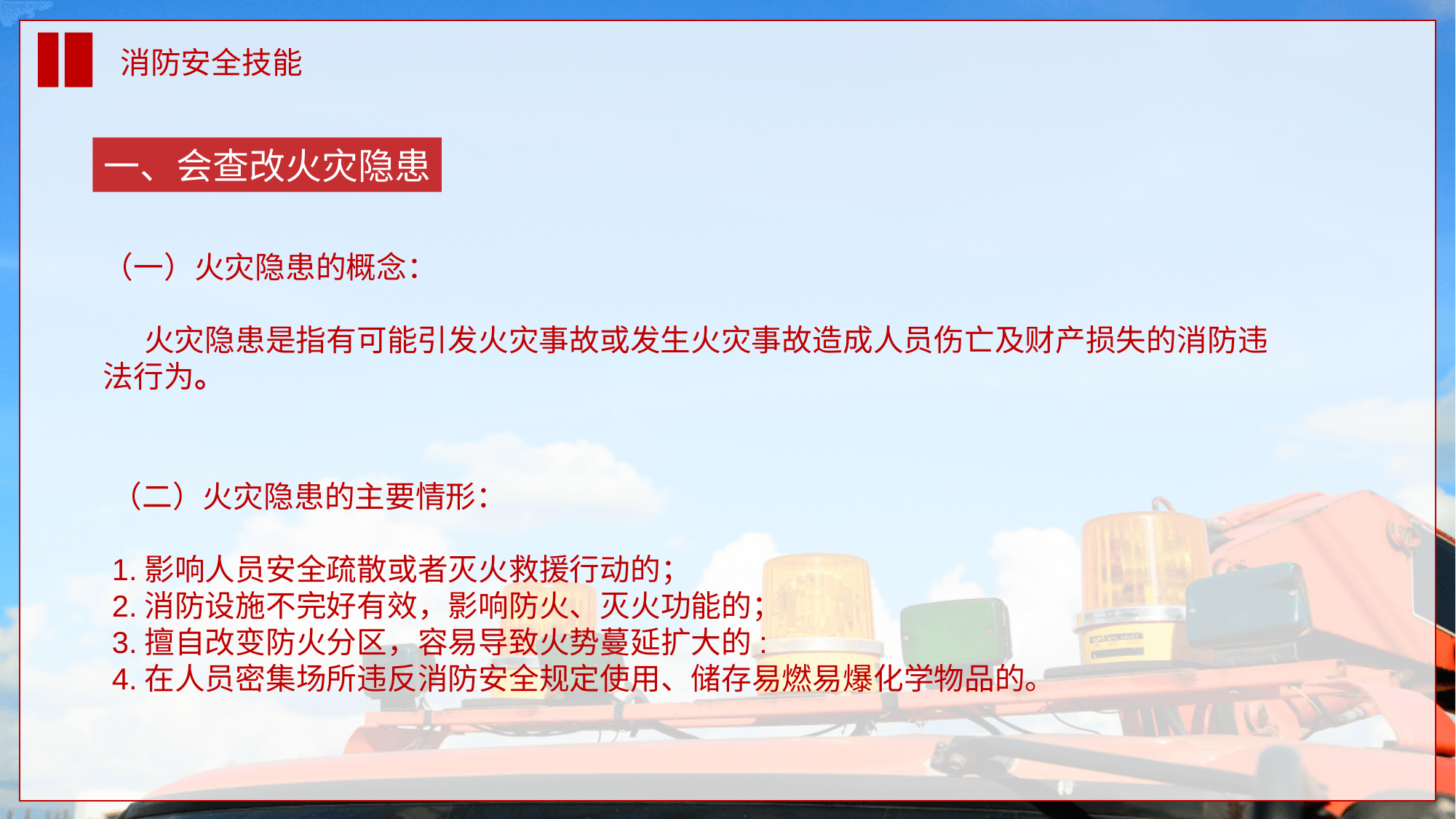

消防安全技能
一、会查改火灾隐患
（一）火灾隐患的概念：

     火灾隐患是指有可能引发火灾事故或发生火灾事故造成人员伤亡及财产损失的消防违法行为。
（二）火灾隐患的主要情形：

1.影响人员安全疏散或者灭火救援行动的；
2.消防设施不完好有效，影响防火、灭火功能的；
3.擅自改变防火分区，容易导致火势蔓延扩大的:
4.在人员密集场所违反消防安全规定使用、储存易燃易爆化学物品的。